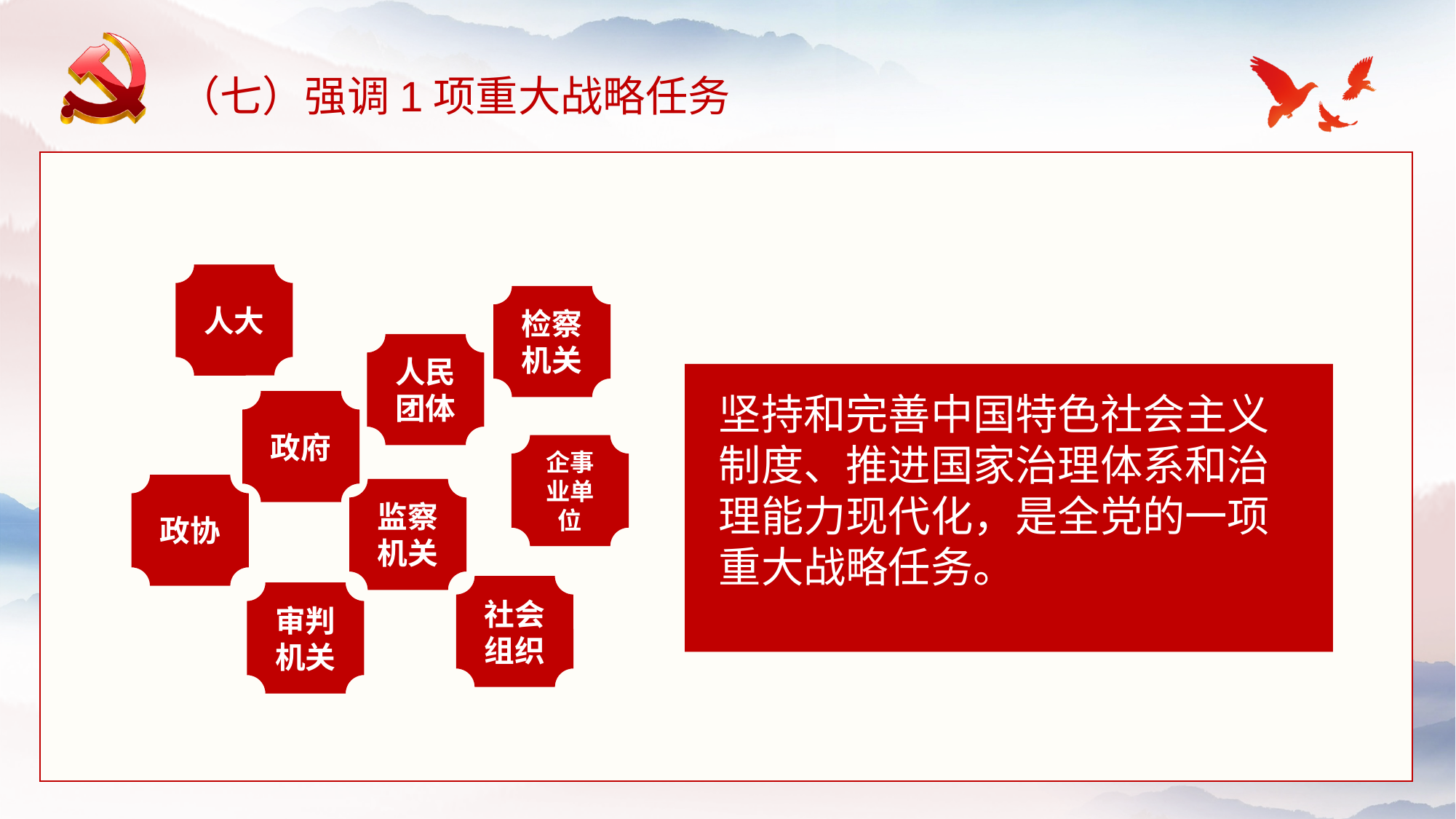

（七）强调1项重大战略任务
人大
检察机关
人民团体

坚持和完善中国特色社会主义
制度、推进国家治理体系和治理能力现代化，是全党的一项重大战略任务。
政府
企事业单位
政协
监察机关
社会组织
审判机关